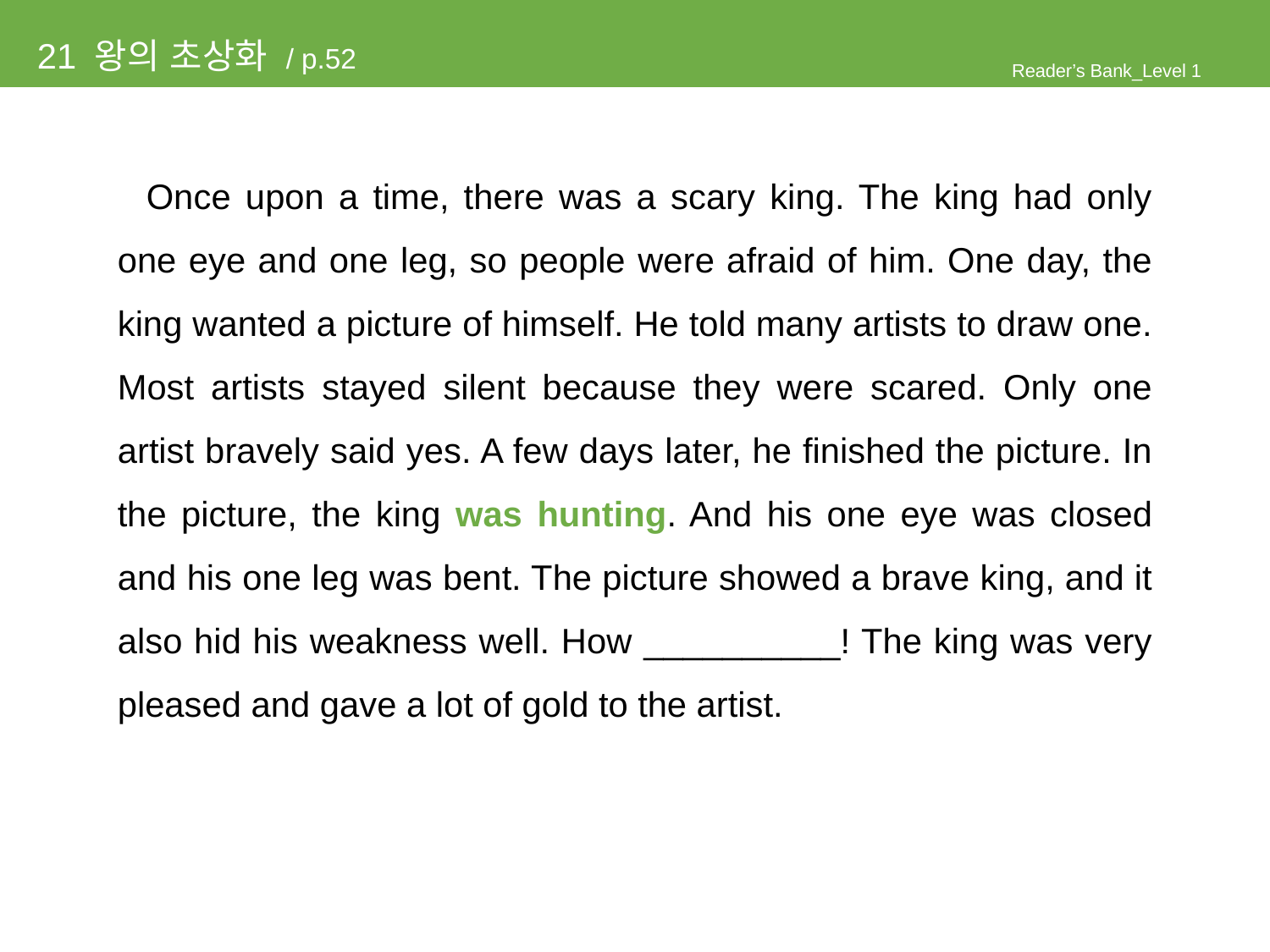

# 21 왕의 초상화 / p.52
Reader’s Bank_Level 1

  Once upon a time, there was a scary king. The king had only one eye and one leg, so people were afraid of him. One day, the king wanted a picture of himself. He told many artists to draw one. Most artists stayed silent because they were scared. Only one artist bravely said yes. A few days later, he finished the picture. In the picture, the king was hunting. And his one eye was closed and his one leg was bent. The picture showed a brave king, and it also hid his weakness well. How __________! The king was very pleased and gave a lot of gold to the artist.